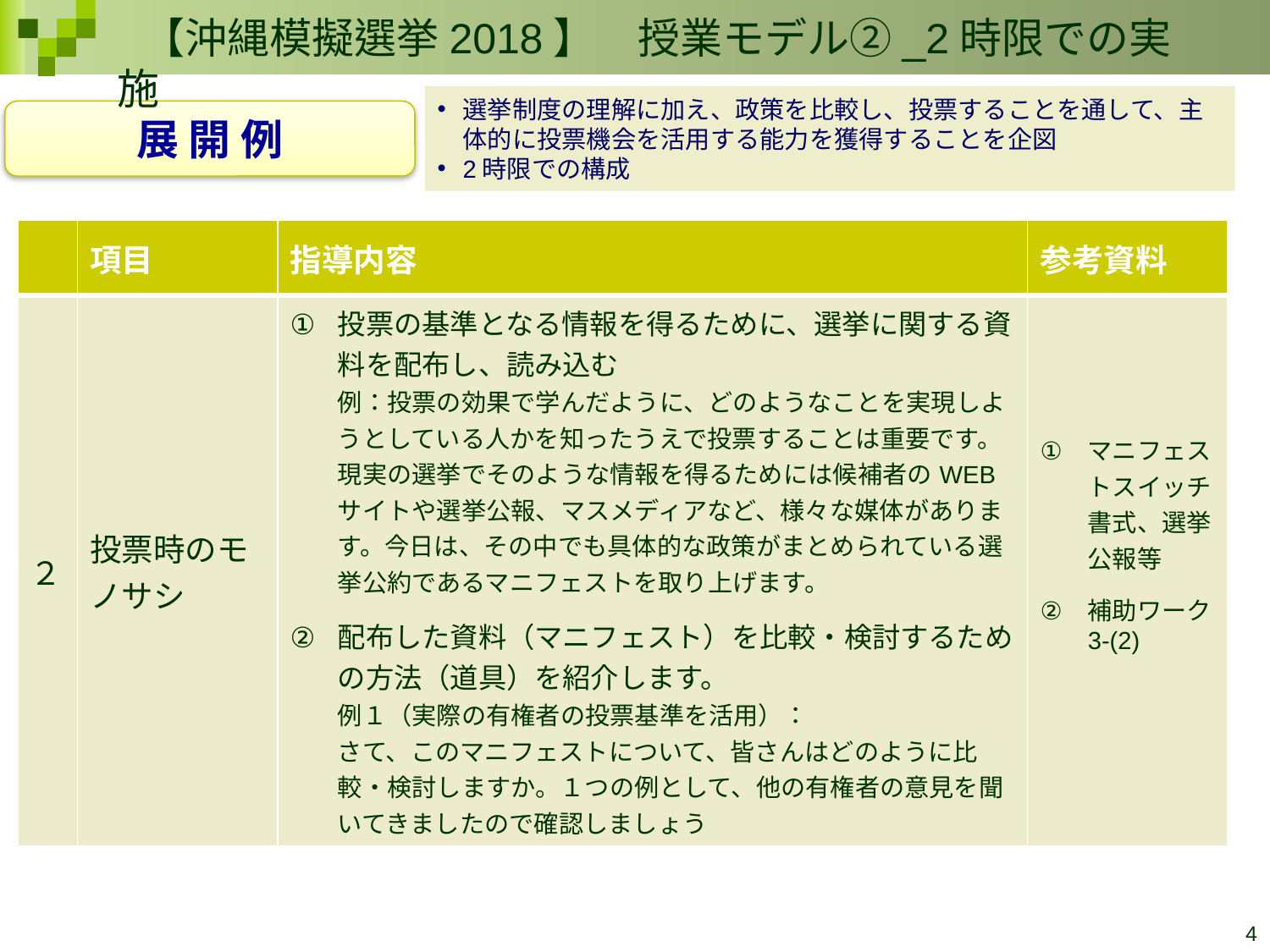

【沖縄模擬選挙2018】　授業モデル②_2時限での実施
選挙制度の理解に加え、政策を比較し、投票することを通して、主体的に投票機会を活用する能力を獲得することを企図
2時限での構成
展 開 例
|  | 項目 | 指導内容 | 参考資料 |
| --- | --- | --- | --- |
| ２ | 投票時のモノサシ | 投票の基準となる情報を得るために、選挙に関する資料を配布し、読み込む 例：投票の効果で学んだように、どのようなことを実現しようとしている人かを知ったうえで投票することは重要です。 現実の選挙でそのような情報を得るためには候補者のWEBサイトや選挙公報、マスメディアなど、様々な媒体があります。今日は、その中でも具体的な政策がまとめられている選挙公約であるマニフェストを取り上げます。 配布した資料（マニフェスト）を比較・検討するための方法（道具）を紹介します。 例１（実際の有権者の投票基準を活用）： さて、このマニフェストについて、皆さんはどのように比較・検討しますか。１つの例として、他の有権者の意見を聞いてきましたので確認しましょう | マニフェストスイッチ書式、選挙公報等 補助ワーク3-(2) |
4